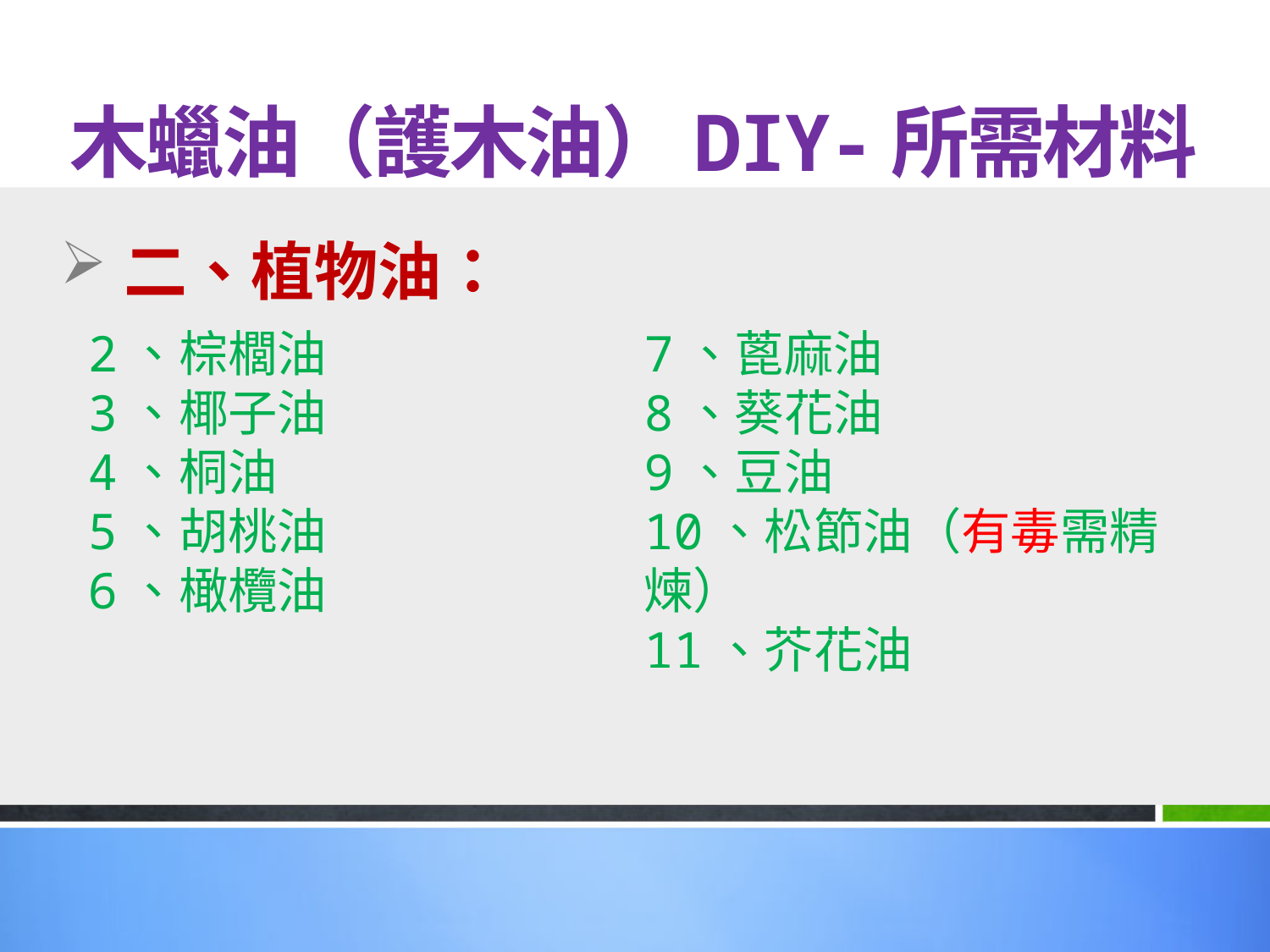

木蠟油（護木油）DIY-所需材料

二、植物油：
2、棕櫚油
3、椰子油
4、桐油
5、胡桃油
6、橄欖油

7、蓖麻油
8、葵花油
9、豆油
10、松節油（有毒需精煉）
11、芥花油